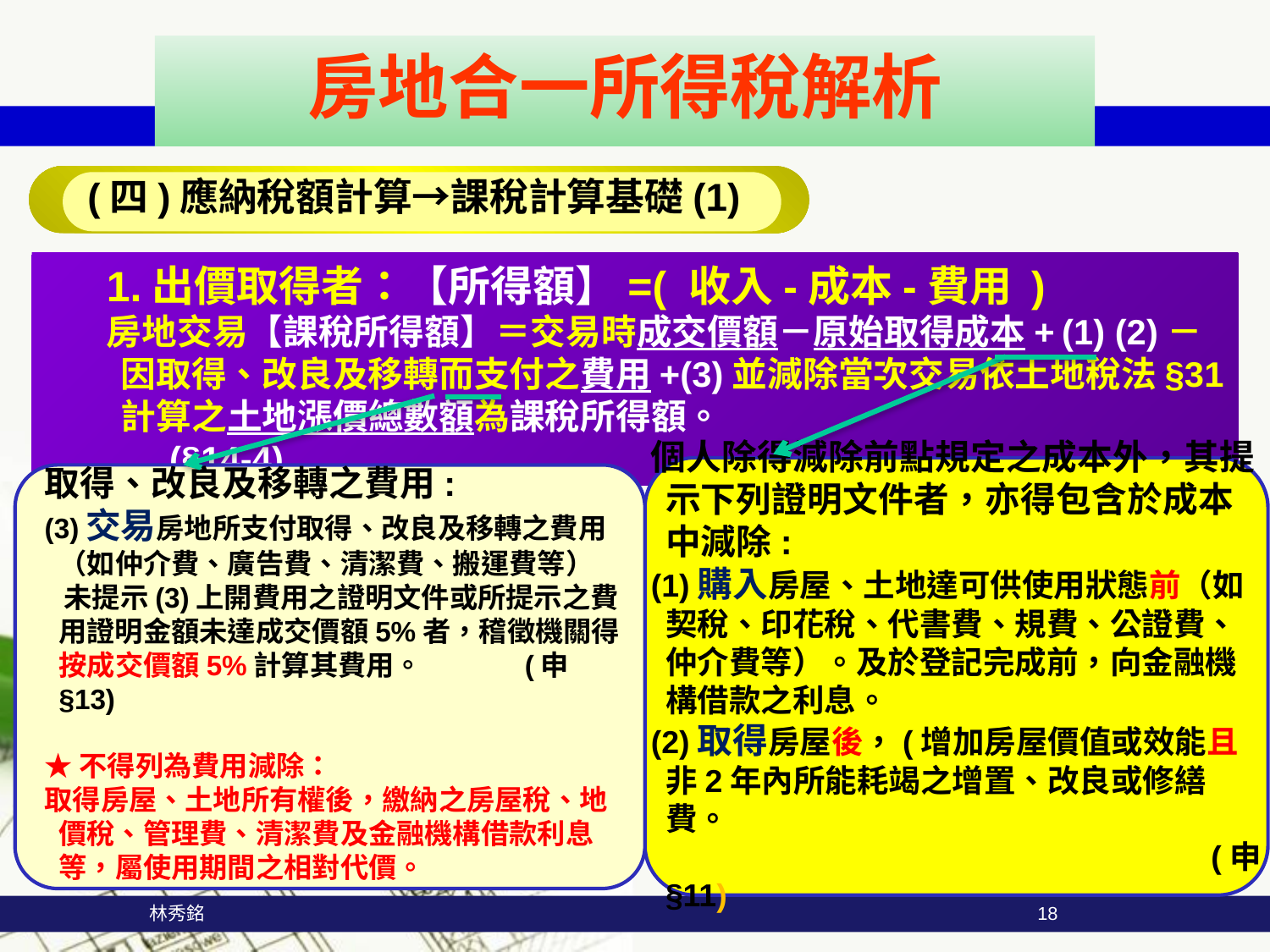

房地合一所得稅解析

(四)應納稅額計算→課稅計算基礎(1)
1.出價取得者：【所得額】=( 收入-成本-費用 )
房地交易【課稅所得額】＝交易時成交價額－原始取得成本+ (1) (2)－因取得、改良及移轉而支付之費用+(3)並減除當次交易依土地稅法§31計算之土地漲價總數額為課稅所得額。                                                                    (§14-4)

個人除得減除前點規定之成本外，其提示下列證明文件者，亦得包含於成本中減除:
(1)購入房屋、土地達可供使用狀態前（如契稅、印花稅、代書費、規費、公證費、仲介費等）。及於登記完成前，向金融機構借款之利息。
(2)取得房屋後，(增加房屋價值或效能且非2年內所能耗竭之增置、改良或修繕費。
                                                               (申§11)

取得、改良及移轉之費用:
(3)交易房地所支付取得、改良及移轉之費用（如仲介費、廣告費、清潔費、搬運費等）
  未提示(3)上開費用之證明文件或所提示之費用證明金額未達成交價額5%者，稽徵機關得按成交價額5%計算其費用。               (申§13)

★不得列為費用減除：
取得房屋、土地所有權後，繳納之房屋稅、地價稅、管理費、清潔費及金融機構借款利息等，屬使用期間之相對代價。

                                 林秀銘
18